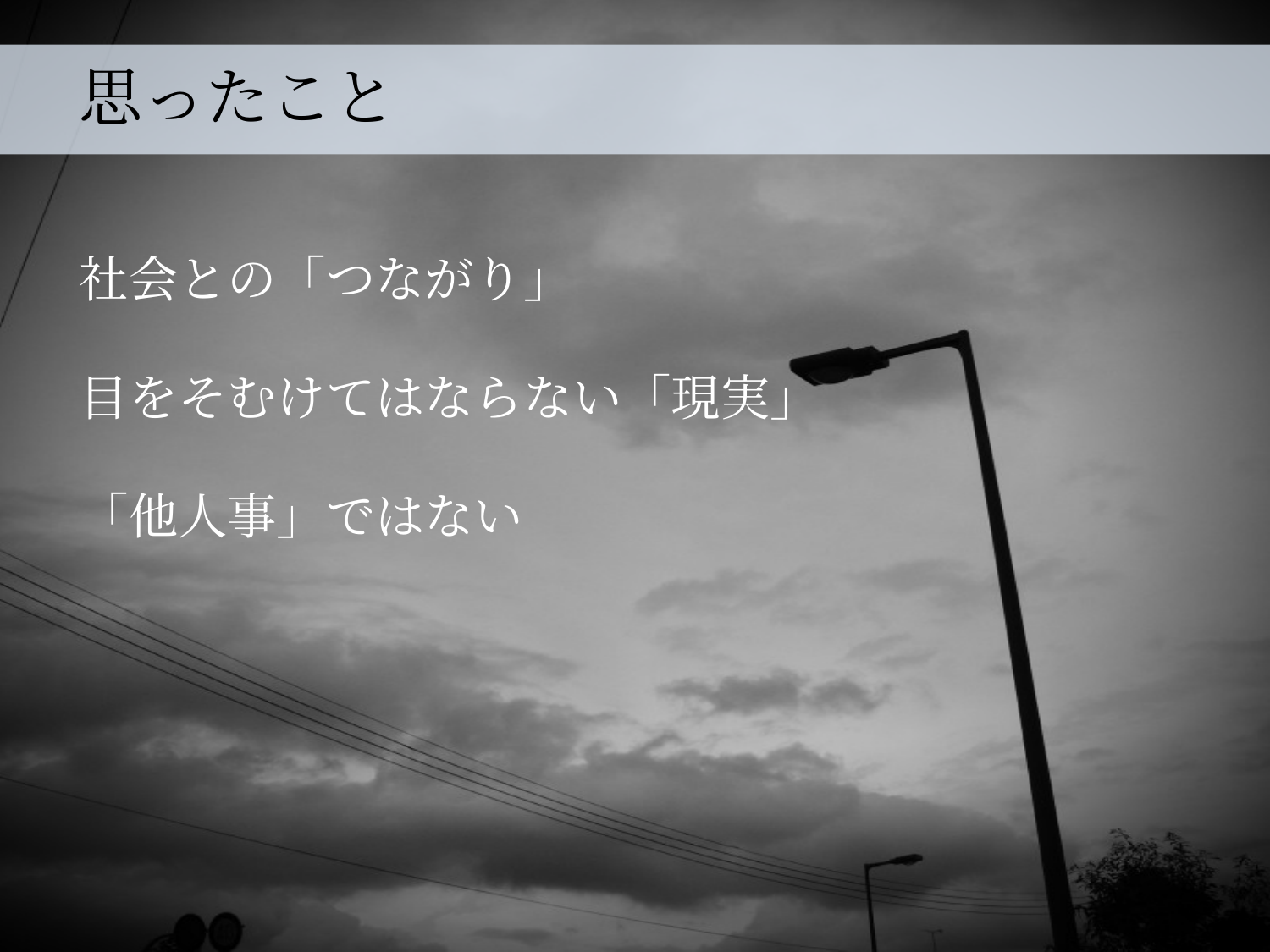

思ったこと
社会との「つながり」

目をそむけてはならない「現実」

「他人事」ではない